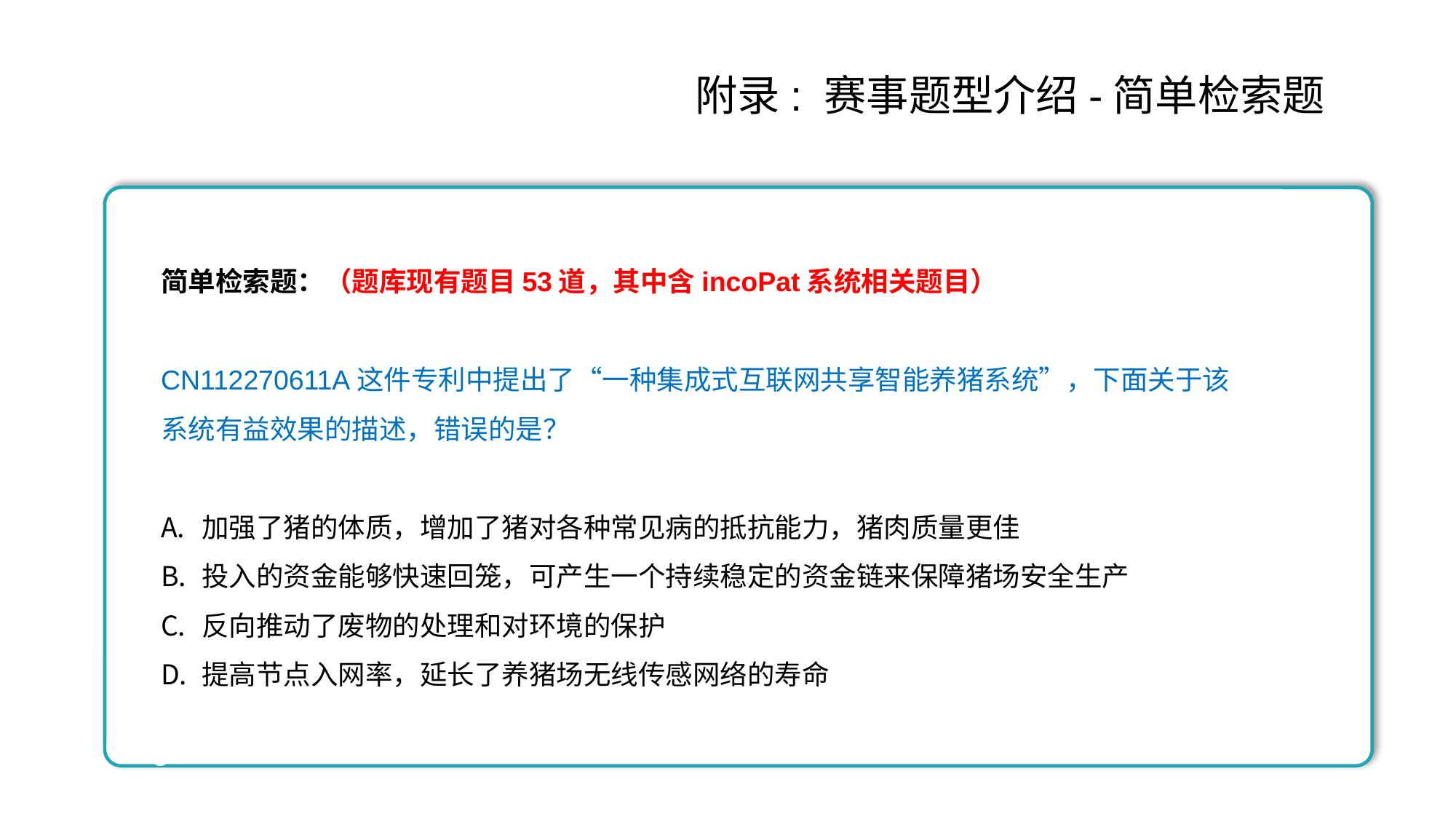

附录: 赛事题型介绍-简单检索题

简单检索题：（题库现有题目53道，其中含incoPat系统相关题目）

CN112270611A这件专利中提出了“一种集成式互联网共享智能养猪系统”，下面关于该系统有益效果的描述，错误的是？

加强了猪的体质，增加了猪对各种常见病的抵抗能力，猪肉质量更佳
投入的资金能够快速回笼，可产生一个持续稳定的资金链来保障猪场安全生产
反向推动了废物的处理和对环境的保护
提高节点入网率，延长了养猪场无线传感网络的寿命